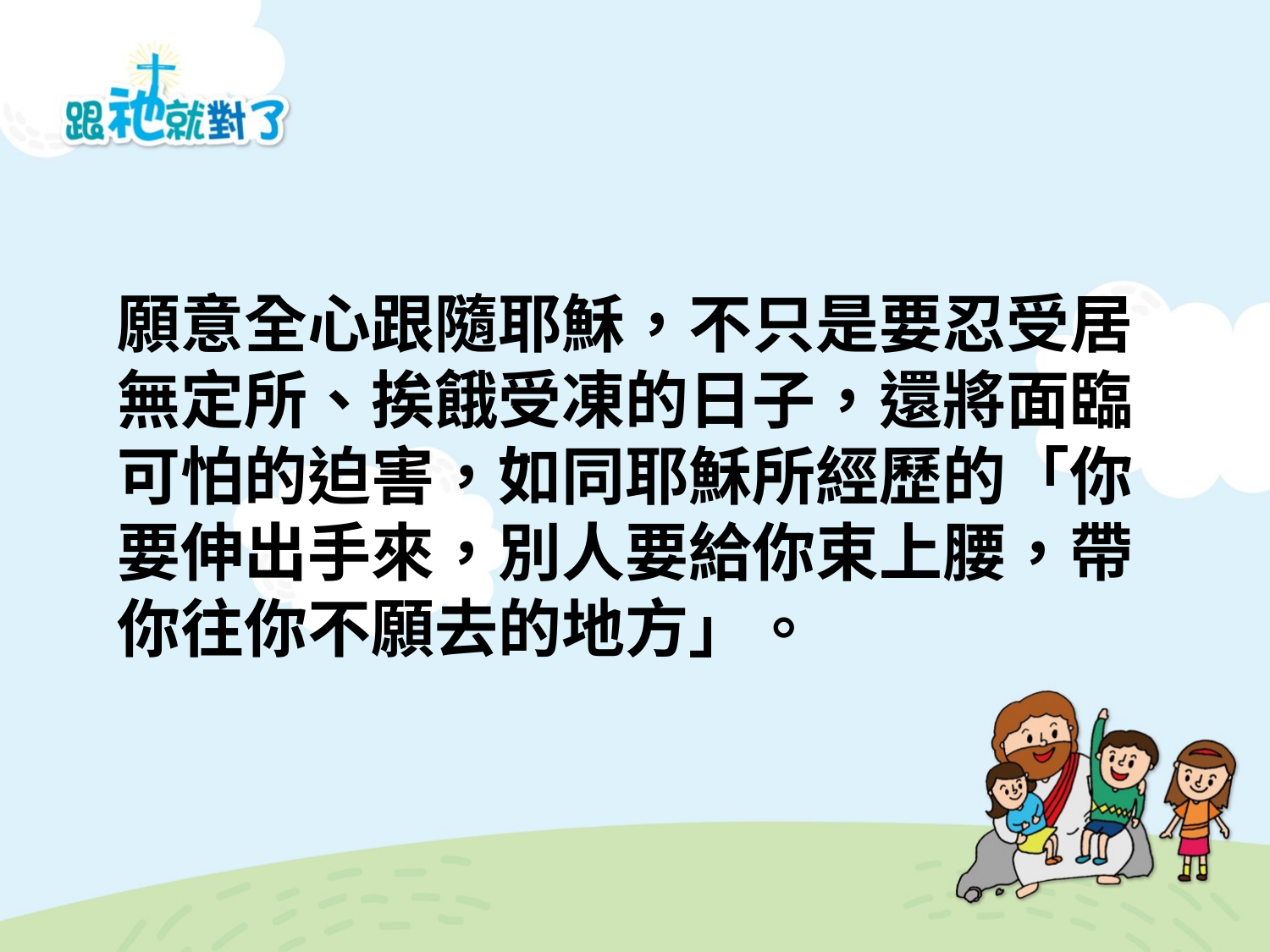

願意全心跟隨耶穌，不只是要忍受居無定所、挨餓受凍的日子，還將面臨可怕的迫害，如同耶穌所經歷的「你要伸出手來，別人要給你束上腰，帶你往你不願去的地方」。